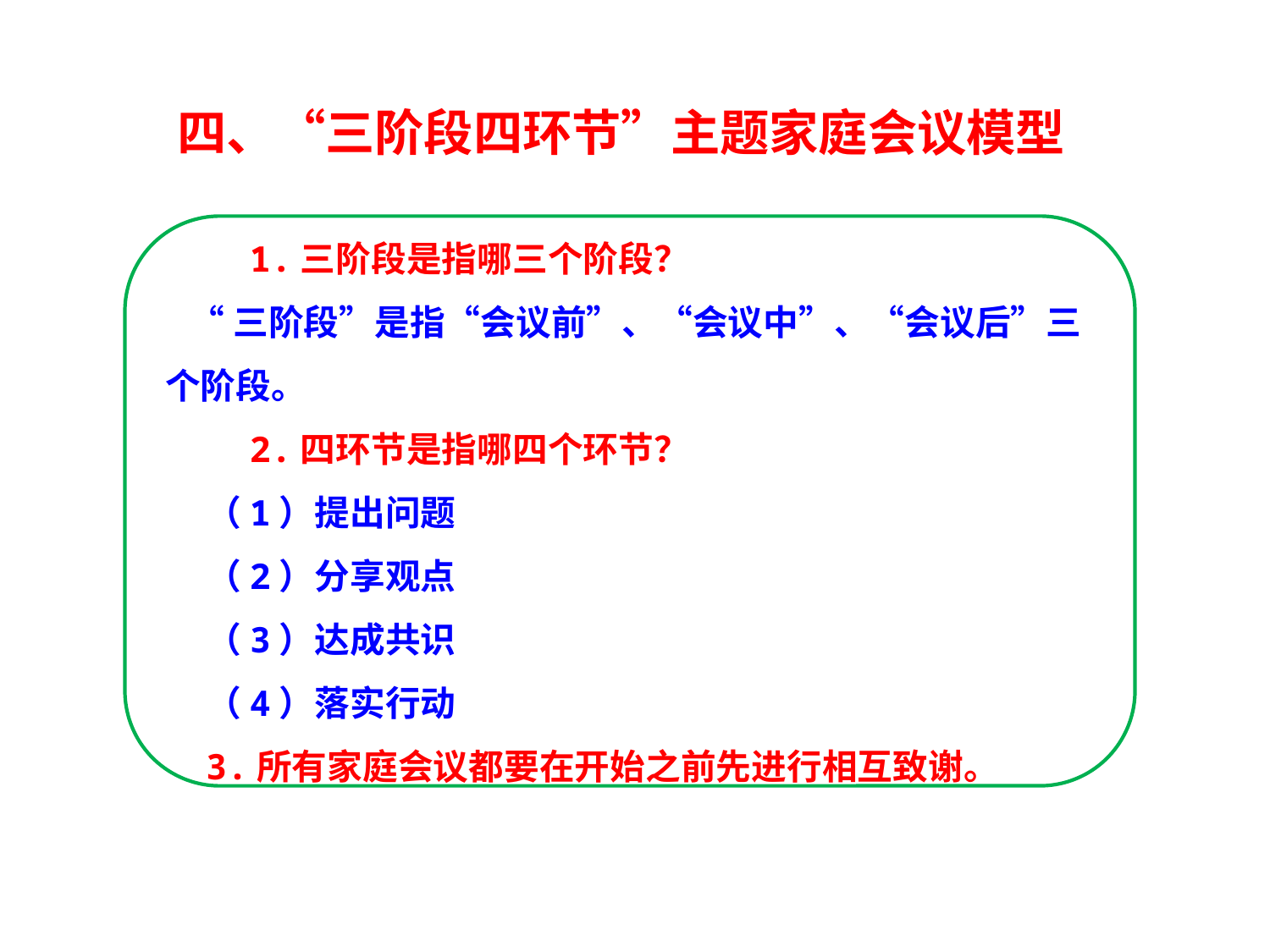

四、“三阶段四环节”主题家庭会议模型
    1.三阶段是指哪三个阶段？
   “三阶段”是指“会议前”、“会议中”、“会议后”三个阶段。
    2.四环节是指哪四个环节？
    （1）提出问题
    （2）分享观点
    （3）达成共识
    （4）落实行动
    3.所有家庭会议都要在开始之前先进行相互致谢。